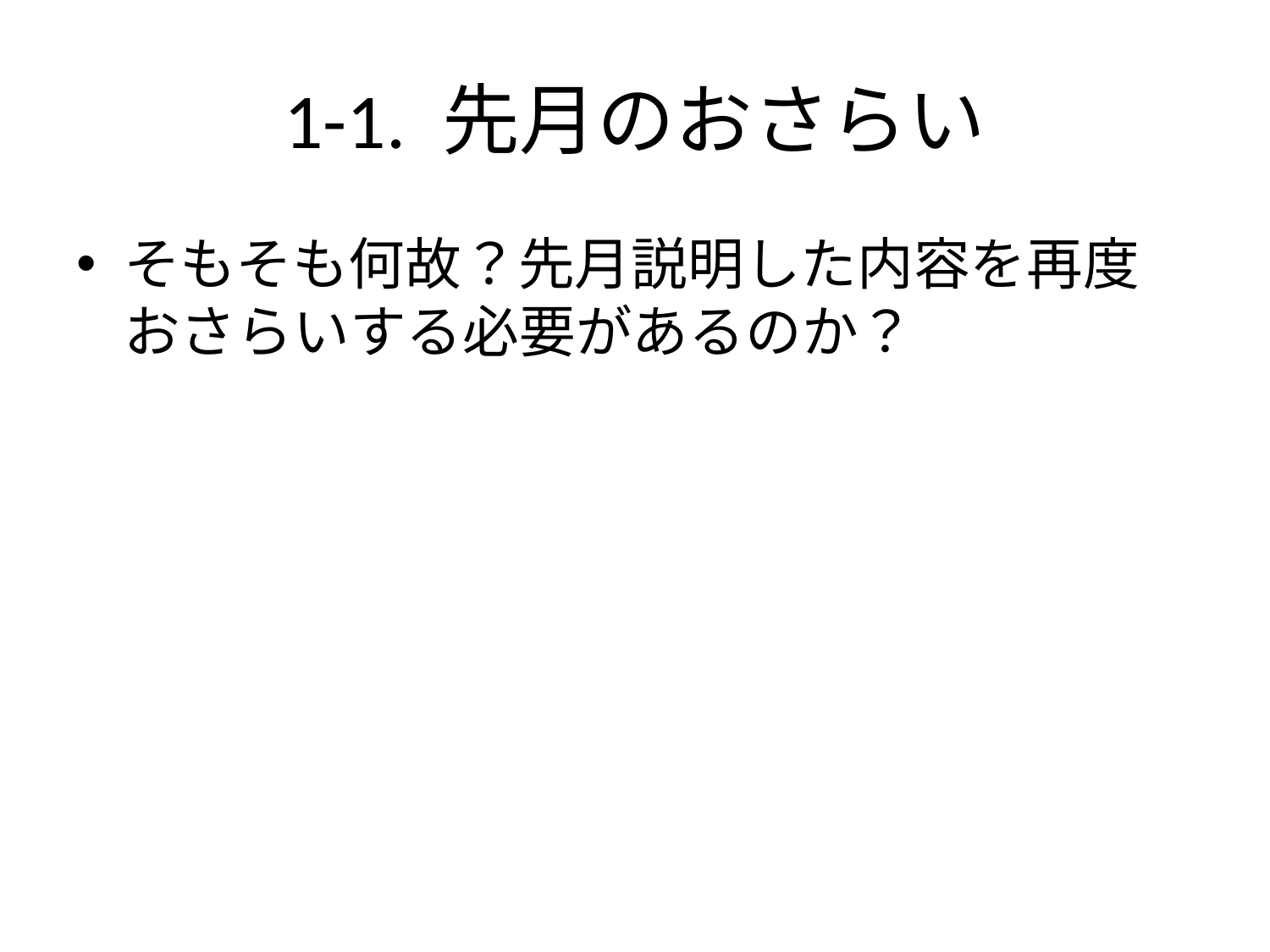

# 1-1. 先月のおさらい
そもそも何故？先月説明した内容を再度おさらいする必要があるのか？